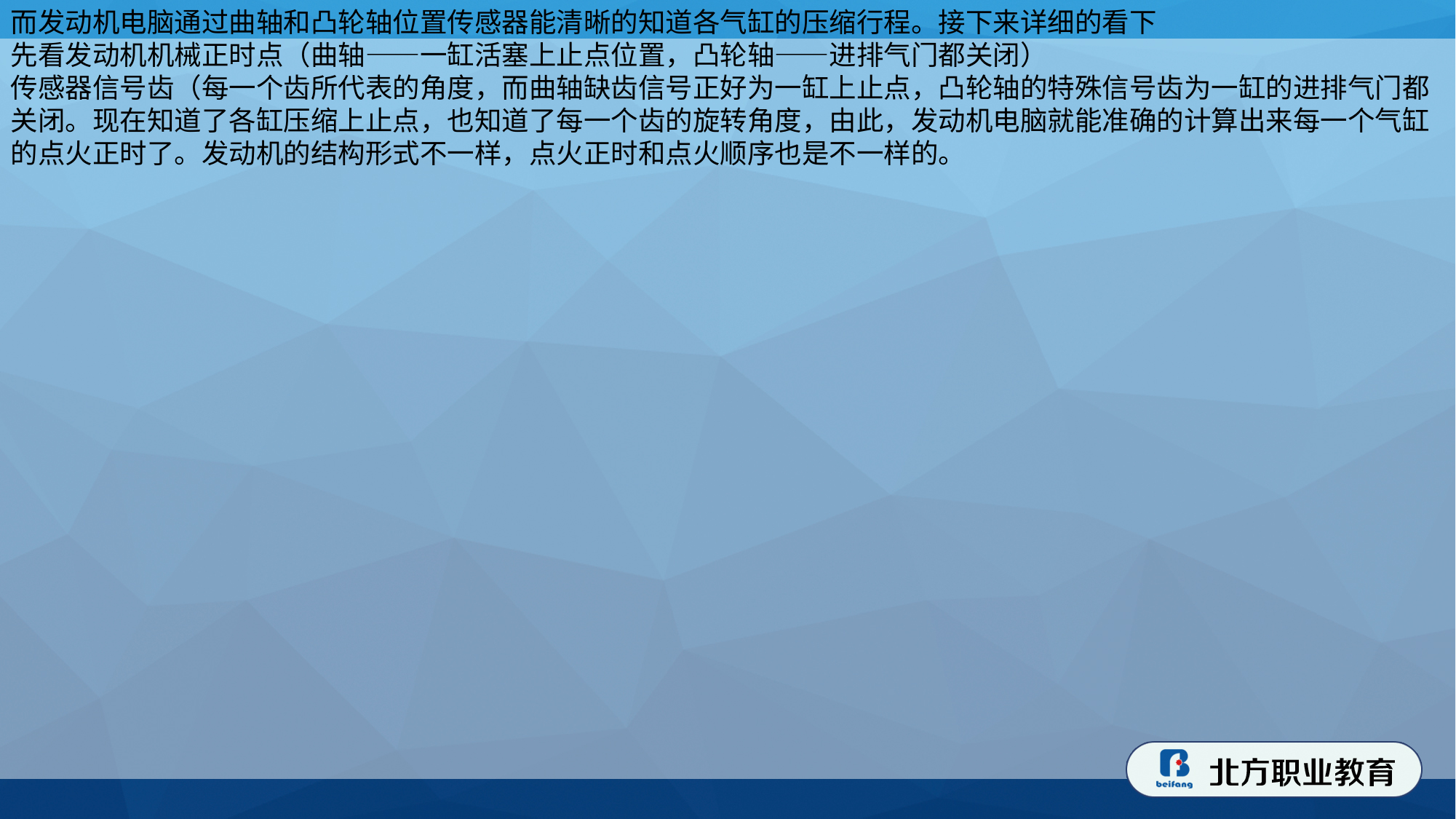

而发动机电脑通过曲轴和凸轮轴位置传感器能清晰的知道各气缸的压缩行程。接下来详细的看下
先看发动机机械正时点（曲轴——一缸活塞上止点位置，凸轮轴——进排气门都关闭）
传感器信号齿（每一个齿所代表的角度，而曲轴缺齿信号正好为一缸上止点，凸轮轴的特殊信号齿为一缸的进排气门都关闭。现在知道了各缸压缩上止点，也知道了每一个齿的旋转角度，由此，发动机电脑就能准确的计算出来每一个气缸的点火正时了。发动机的结构形式不一样，点火正时和点火顺序也是不一样的。